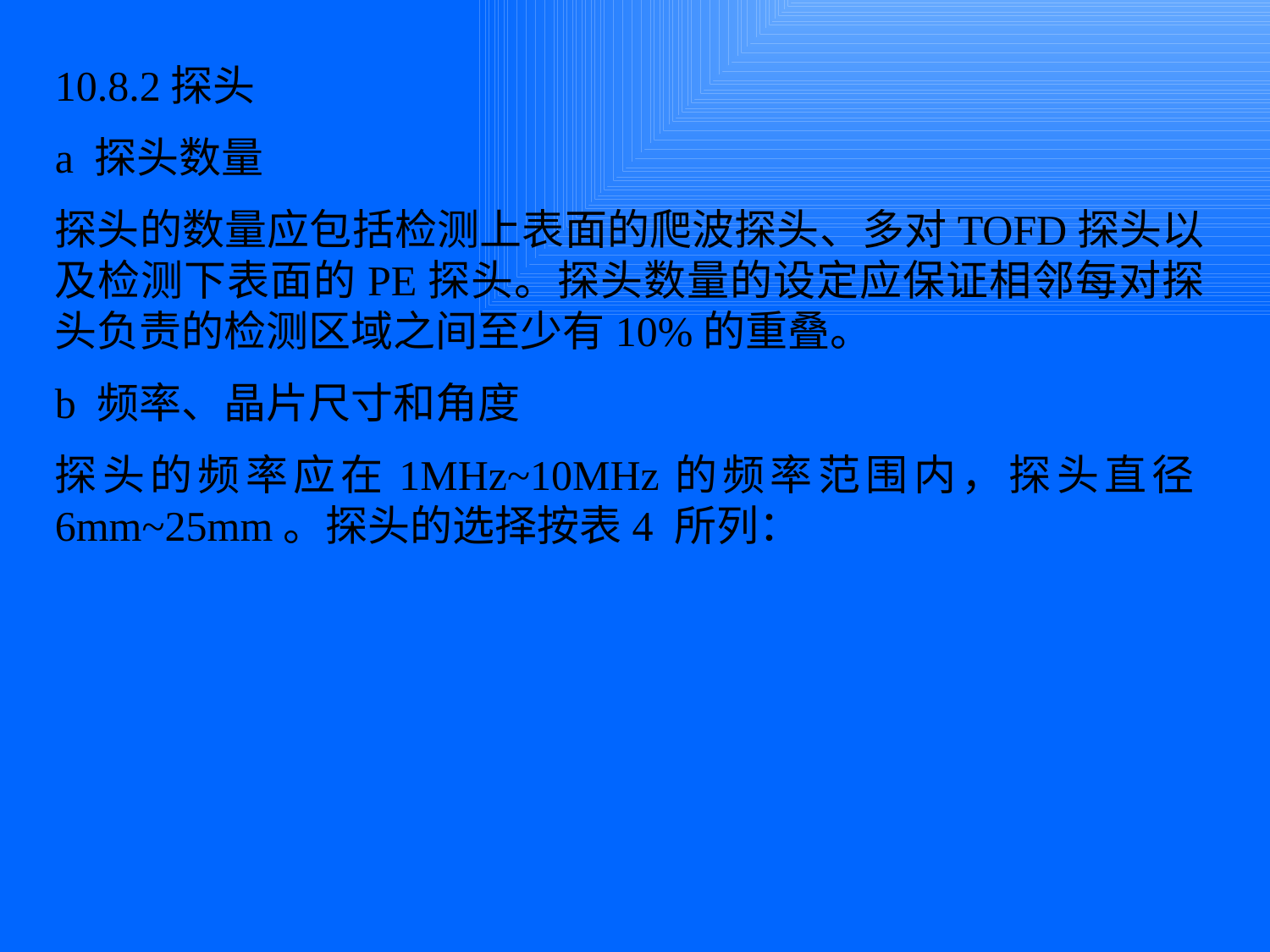

10.8.2探头
a 探头数量
探头的数量应包括检测上表面的爬波探头、多对TOFD探头以及检测下表面的PE探头。探头数量的设定应保证相邻每对探头负责的检测区域之间至少有10%的重叠。
b 频率、晶片尺寸和角度
探头的频率应在1MHz~10MHz的频率范围内，探头直径6mm~25mm。探头的选择按表4 所列：